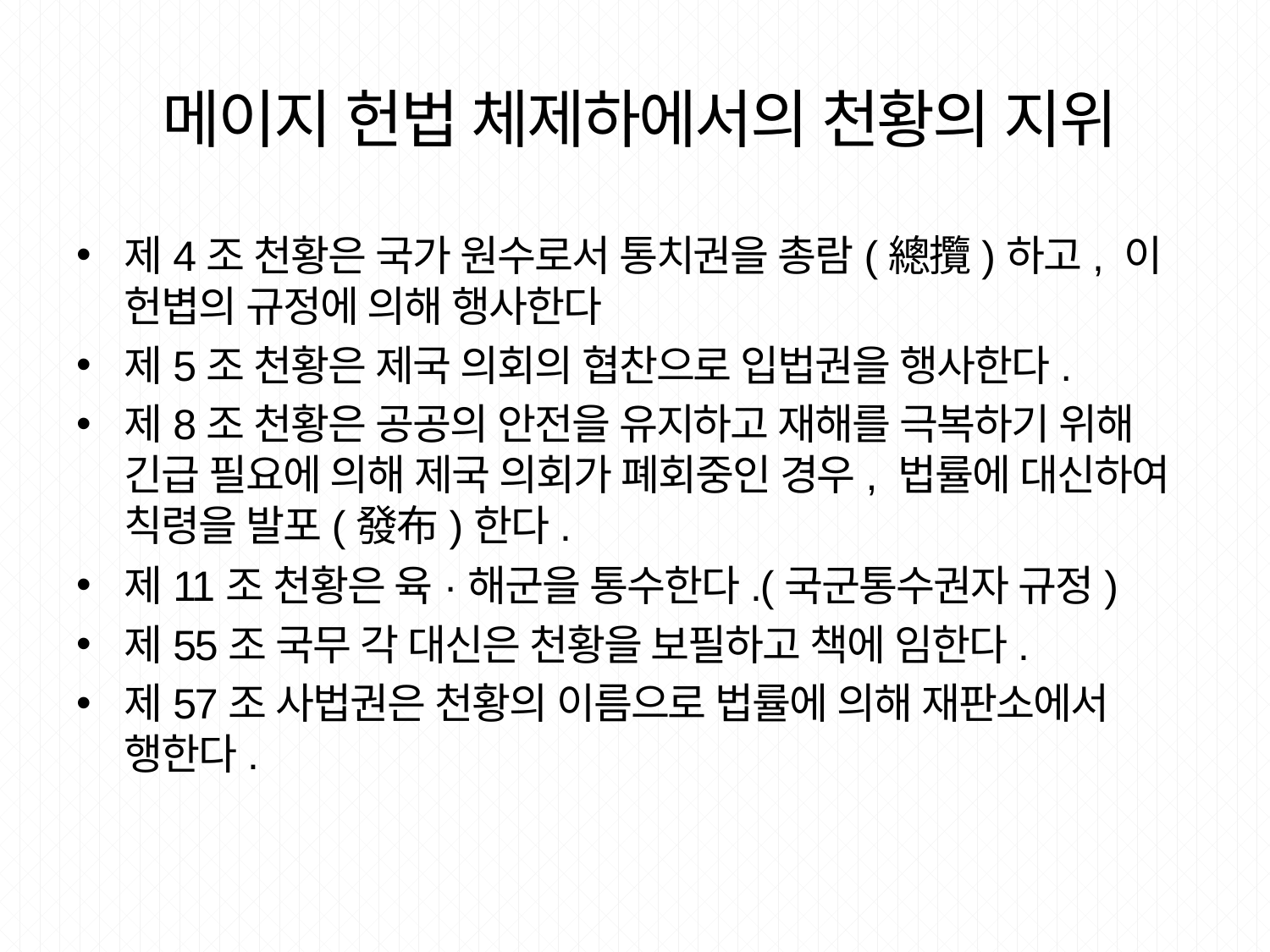

# 메이지 헌법 체제하에서의 천황의 지위
제4조 천황은 국가 원수로서 통치권을 총람(總攬)하고, 이 헌볍의 규정에 의해 행사한다
제5조 천황은 제국 의회의 협찬으로 입법권을 행사한다.
제8조 천황은 공공의 안전을 유지하고 재해를 극복하기 위해 긴급 필요에 의해 제국 의회가 폐회중인 경우, 법률에 대신하여 칙령을 발포(發布)한다.
제11조 천황은 육·해군을 통수한다.(국군통수권자 규정)
제55조 국무 각 대신은 천황을 보필하고 책에 임한다.
제57조 사법권은 천황의 이름으로 법률에 의해 재판소에서 행한다.